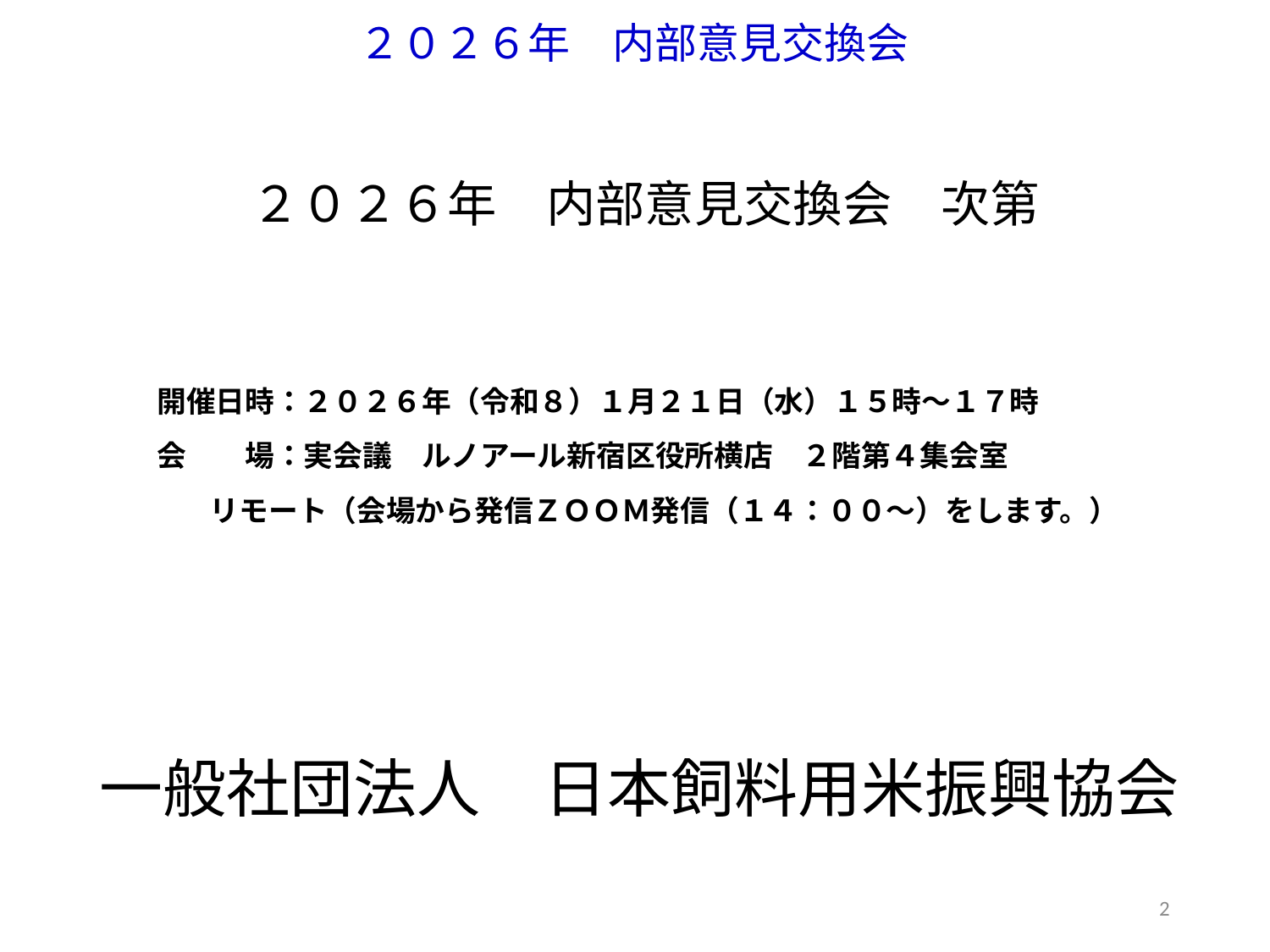

２０２６年　内部意見交換会
# ２０２６年　内部意見交換会　次第
開催日時：２０２６年（令和８）１月２１日（水）１５時～１７時
会　　場：実会議　ルノアール新宿区役所横店　２階第４集会室
　　リモート（会場から発信ＺＯＯＭ発信（１４：００～）をします。）

一般社団法人　日本飼料用米振興協会
2